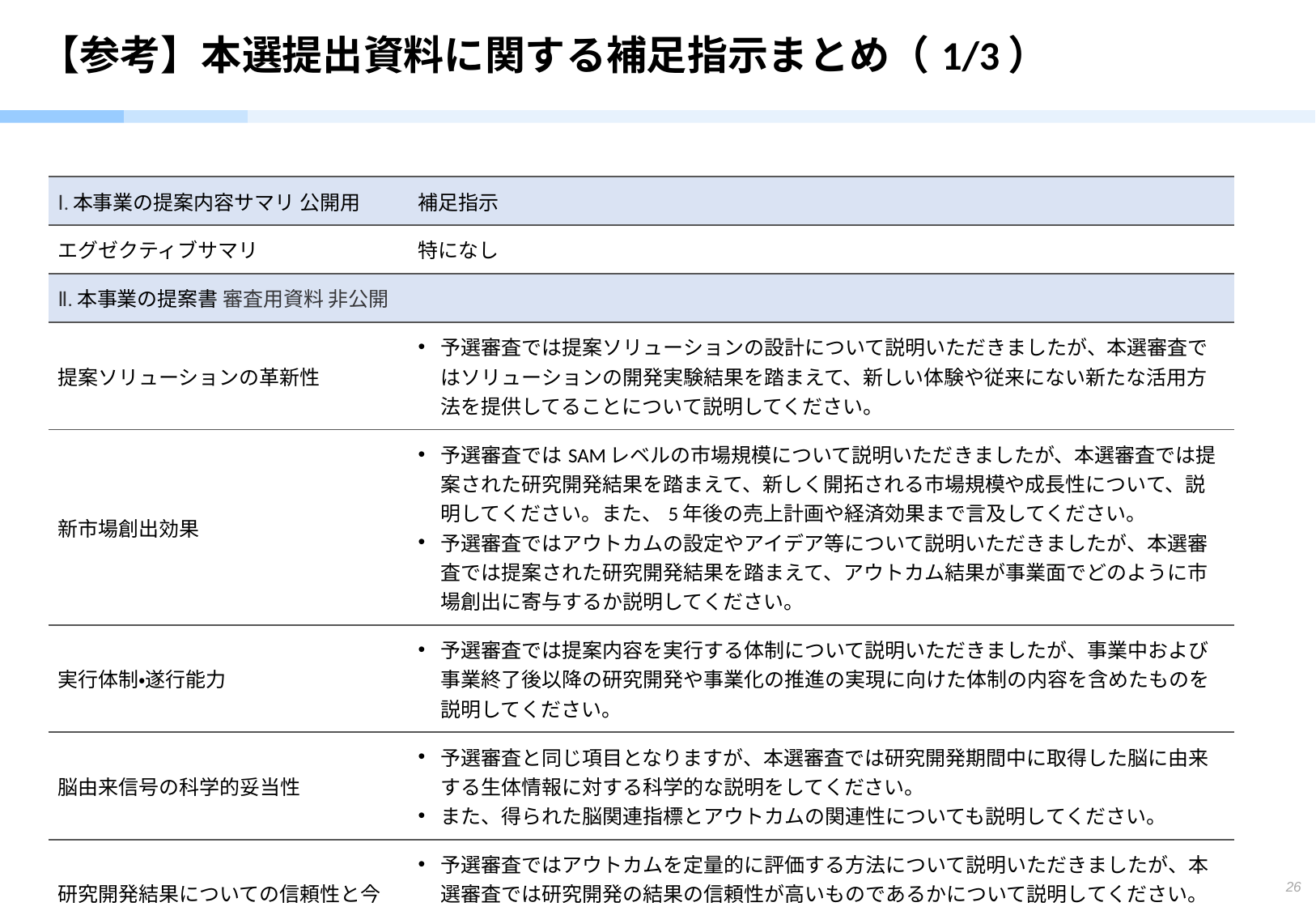

# 【参考】本選提出資料に関する補足指示まとめ（1/3）
| Ⅰ.本事業の提案内容サマリ 公開用 | 補足指示 |
| --- | --- |
| エグゼクティブサマリ | 特になし |
| Ⅱ.本事業の提案書 審査用資料 非公開 |  |
| 提案ソリューションの革新性 | 予選審査では提案ソリューションの設計について説明いただきましたが、本選審査ではソリューションの開発実験結果を踏まえて、新しい体験や従来にない新たな活用方法を提供してることについて説明してください。 |
| 新市場創出効果 | 予選審査ではSAMレベルの市場規模について説明いただきましたが、本選審査では提案された研究開発結果を踏まえて、新しく開拓される市場規模や成長性について、説明してください。また、5年後の売上計画や経済効果まで言及してください。 予選審査ではアウトカムの設定やアイデア等について説明いただきましたが、本選審査では提案された研究開発結果を踏まえて、アウトカム結果が事業面でどのように市場創出に寄与するか説明してください。 |
| 実行体制・遂行能力 | 予選審査では提案内容を実行する体制について説明いただきましたが、事業中および事業終了後以降の研究開発や事業化の推進の実現に向けた体制の内容を含めたものを説明してください。 |
| 脳由来信号の科学的妥当性 | 予選審査と同じ項目となりますが、本選審査では研究開発期間中に取得した脳に由来する生体情報に対する科学的な説明をしてください。 また、得られた脳関連指標とアウトカムの関連性についても説明してください。 |
| 研究開発結果についての信頼性と今後の研究開発実現性 | 予選審査ではアウトカムを定量的に評価する方法について説明いただきましたが、本選審査では研究開発の結果の信頼性が高いものであるかについて説明してください。 予選審査では本コンテスト期間を含む研究計画について説明いただきましたが、本選審査では本事業後の研究開発計画について説明してください。 |
26